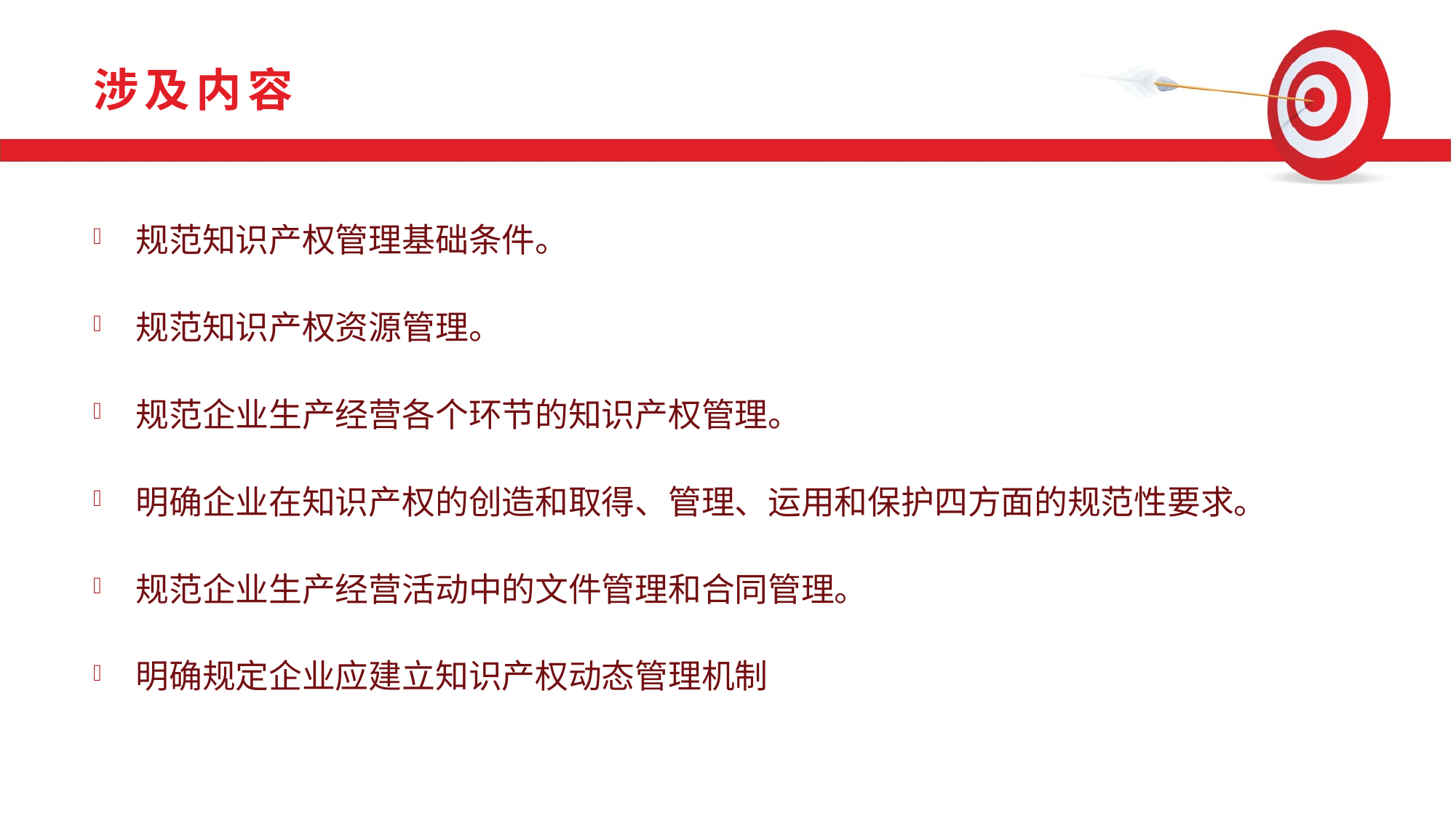

# 涉及内容
规范知识产权管理基础条件。
规范知识产权资源管理。
规范企业生产经营各个环节的知识产权管理。
明确企业在知识产权的创造和取得、管理、运用和保护四方面的规范性要求。
规范企业生产经营活动中的文件管理和合同管理。
明确规定企业应建立知识产权动态管理机制